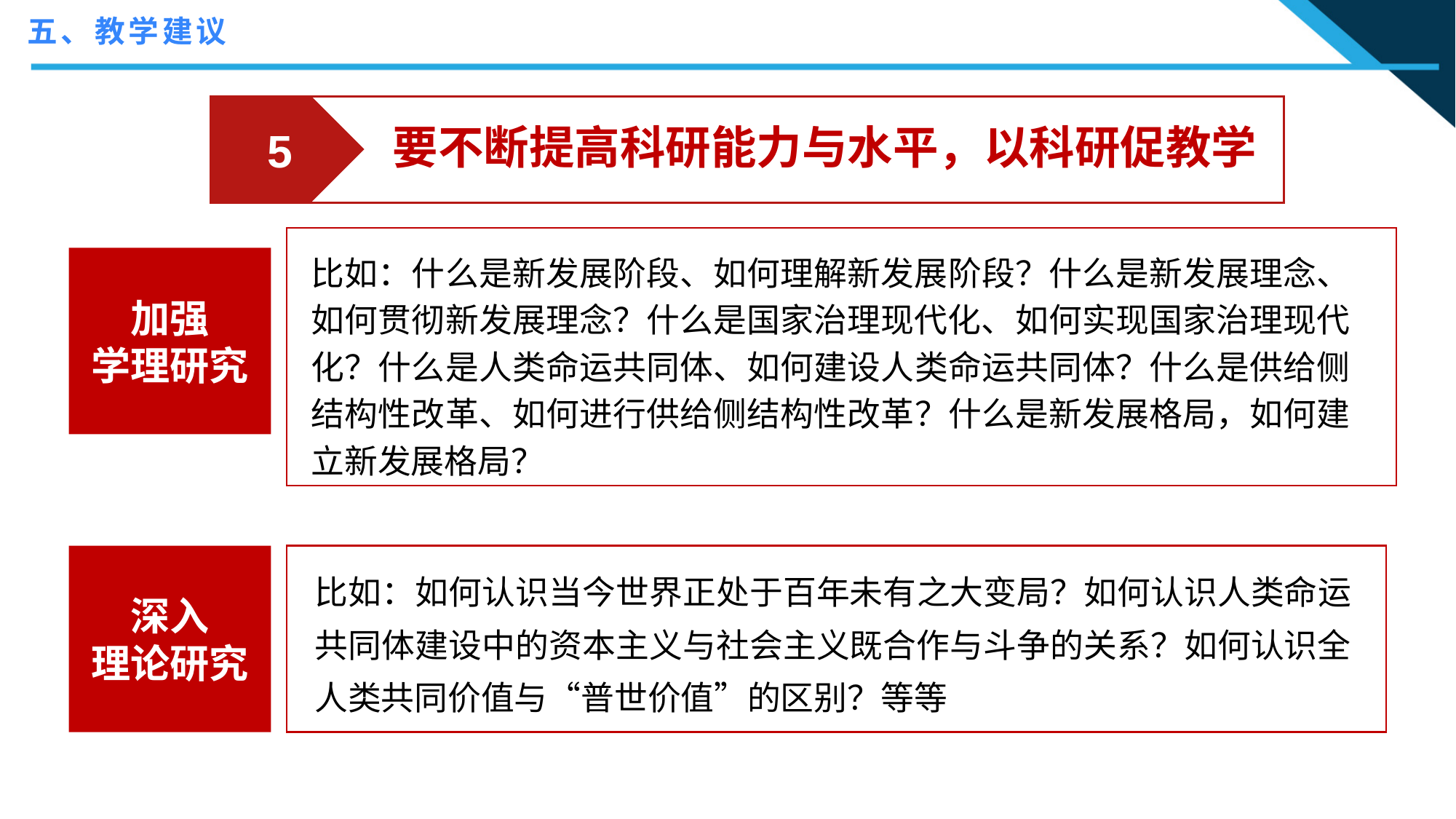

五、教学建议

 5
要不断提高科研能力与水平，以科研促教学

比如：什么是新发展阶段、如何理解新发展阶段？什么是新发展理念、如何贯彻新发展理念？什么是国家治理现代化、如何实现国家治理现代化？什么是人类命运共同体、如何建设人类命运共同体？什么是供给侧结构性改革、如何进行供给侧结构性改革？什么是新发展格局，如何建立新发展格局？
加强
学理研究
“马克思主义是我们立党立国的根本指导思想，也是我国大学最鲜亮的底色。”
——习近平
深入
理论研究

比如：如何认识当今世界正处于百年未有之大变局？如何认识人类命运共同体建设中的资本主义与社会主义既合作与斗争的关系？如何认识全人类共同价值与“普世价值”的区别？等等